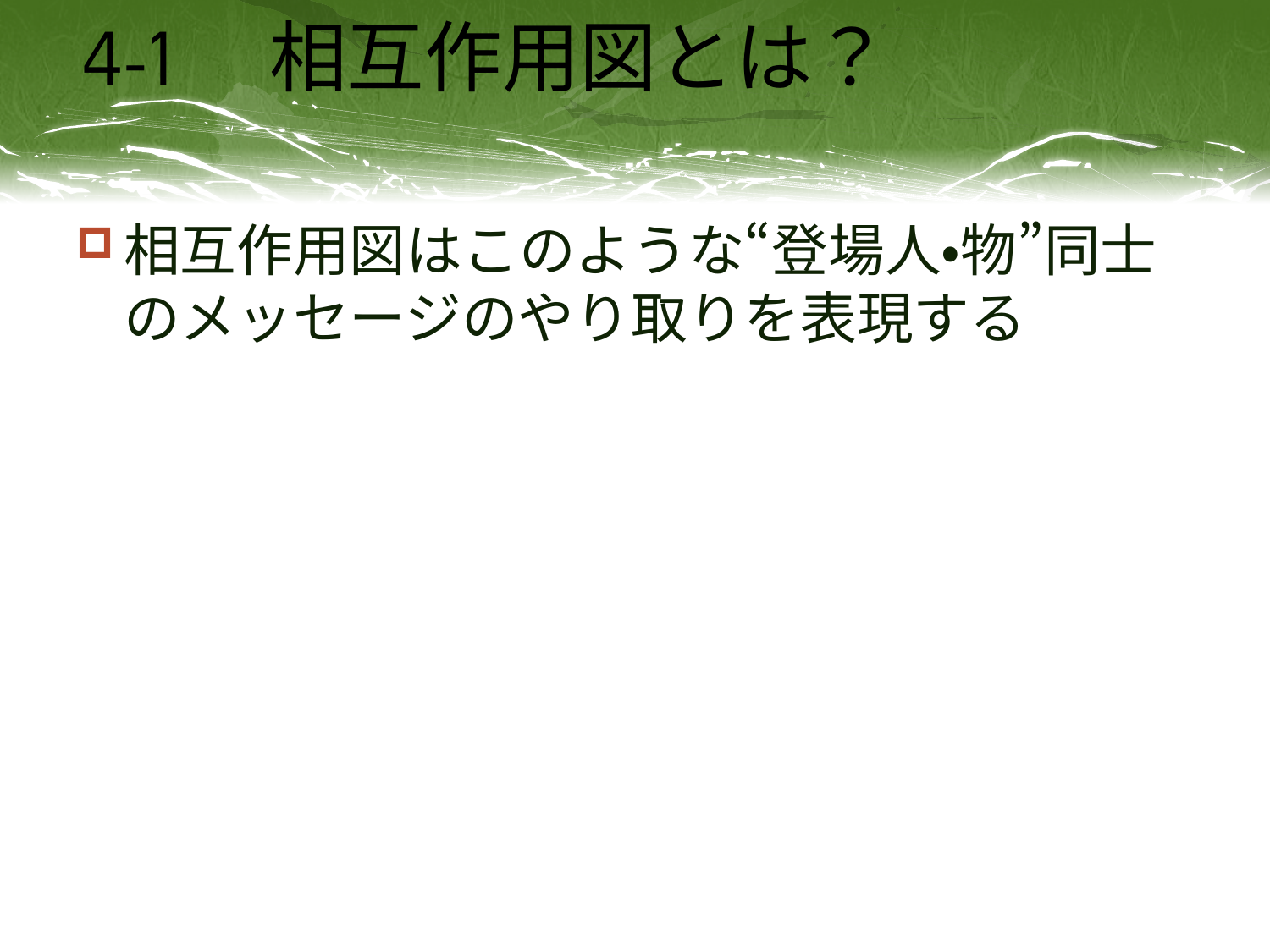

# 4−1　相互作用図とは？
相互作用図はこのような“登場人・物”同士のメッセージのやり取りを表現する